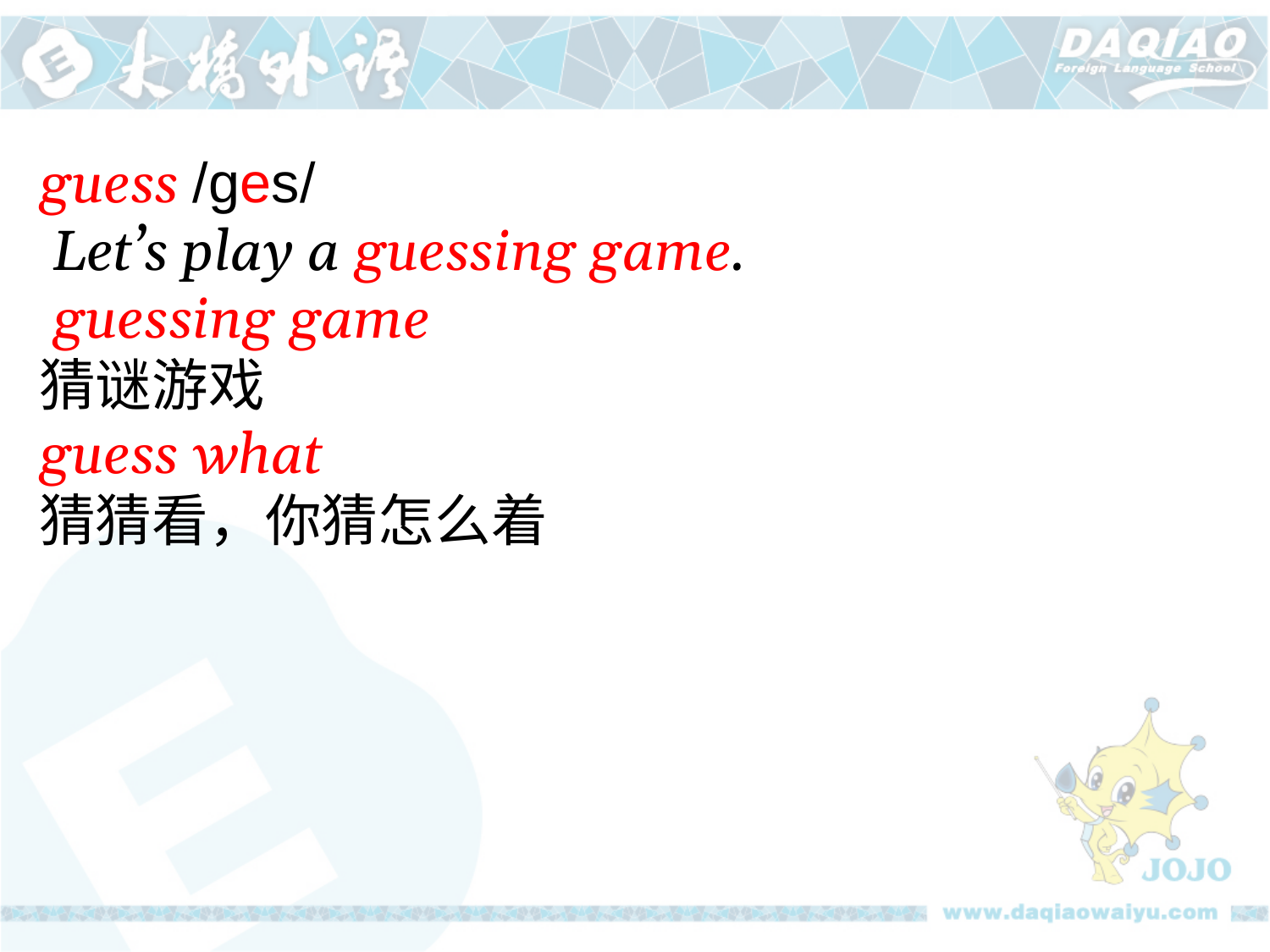

guess /ges/
 Let’s play a guessing game.
 guessing game
猜谜游戏
guess what
猜猜看，你猜怎么着